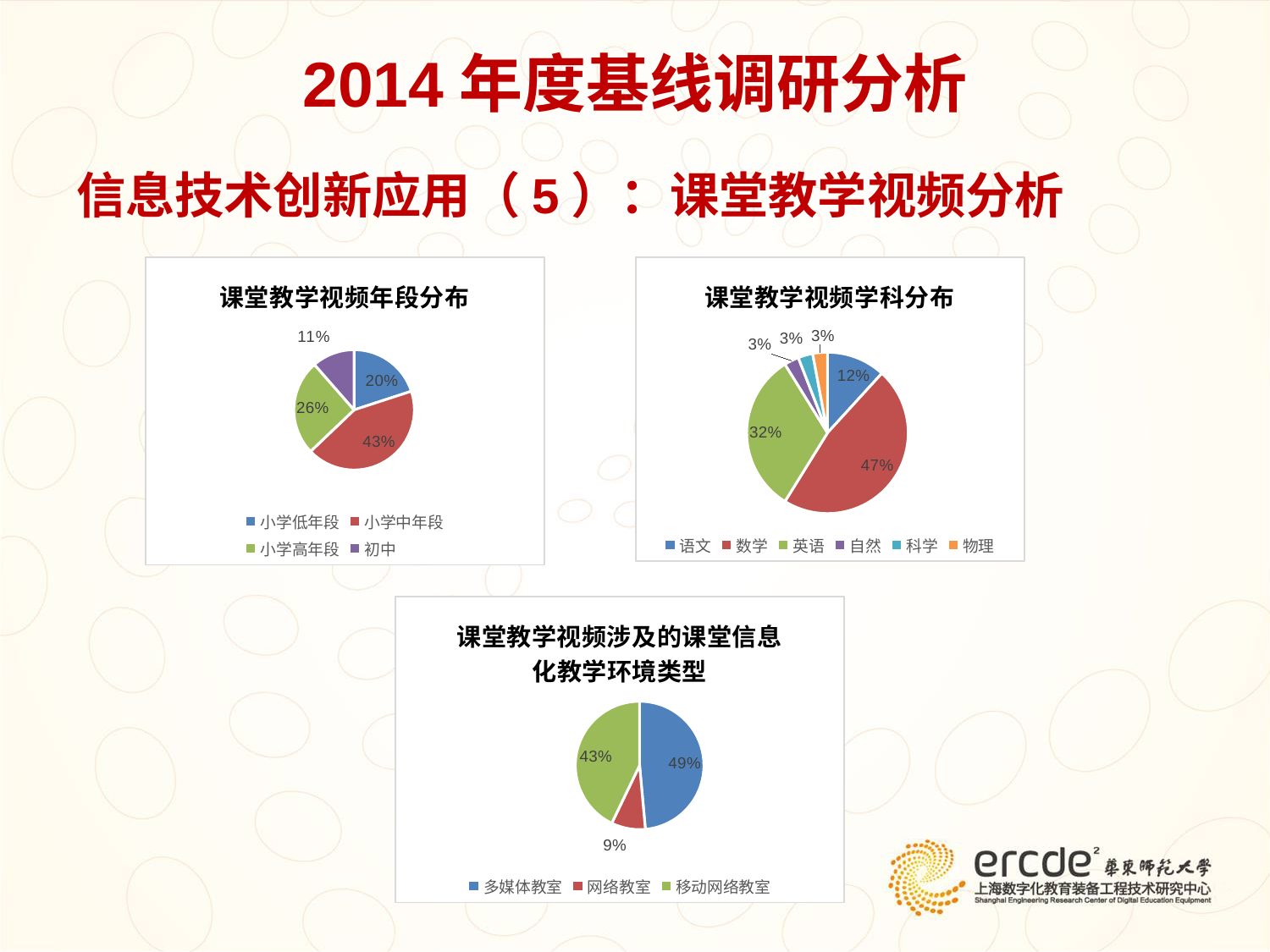

# 2014年度基线调研分析
信息技术创新应用（5）：课堂教学视频分析

### Chart: 课堂教学视频年段分布

| Category |  |
|---|---|
| 小学低年段 | 7.0 |
| 小学中年段 | 15.0 |
| 小学高年段 | 9.0 |
| 初中 | 4.0 |

### Chart: 课堂教学视频学科分布

| Category |  |
|---|---|
| 语文 | 4.0 |
| 数学 | 16.0 |
| 英语 | 11.0 |
| 自然 | 1.0 |
| 科学 | 1.0 |
| 物理 | 1.0 |

### Chart: 课堂教学视频涉及的课堂信息化教学环境类型

| Category |  |
|---|---|
| 多媒体教室 | 17.0 |
| 网络教室 | 3.0 |
| 移动网络教室 | 15.0 |